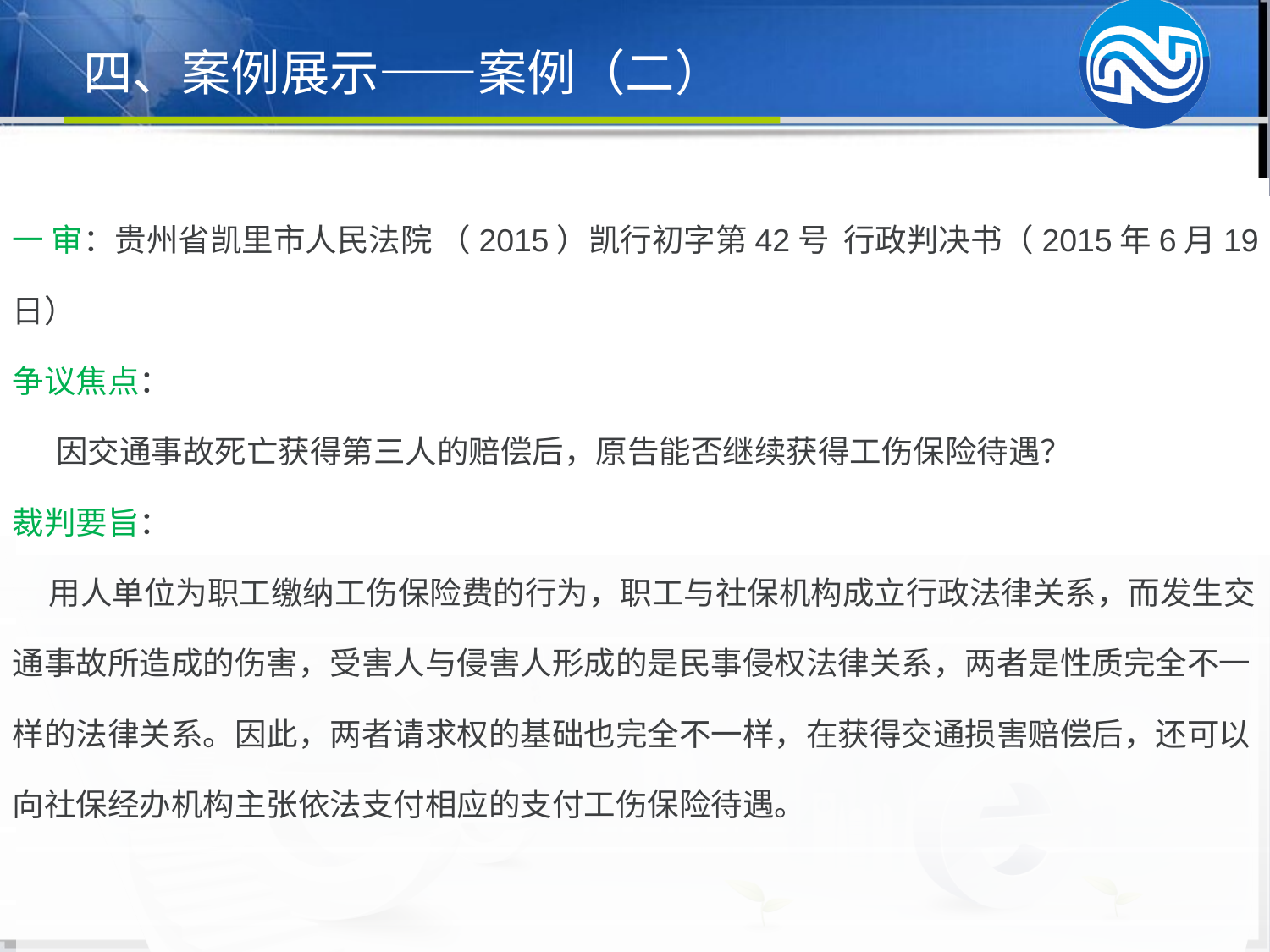

四、案例展示——案例（二）

一 审：贵州省凯里市人民法院 （2015）凯行初字第42号  行政判决书（2015年6月19日）
争议焦点：
     因交通事故死亡获得第三人的赔偿后，原告能否继续获得工伤保险待遇？
裁判要旨：
    用人单位为职工缴纳工伤保险费的行为，职工与社保机构成立行政法律关系，而发生交通事故所造成的伤害，受害人与侵害人形成的是民事侵权法律关系，两者是性质完全不一样的法律关系。因此，两者请求权的基础也完全不一样，在获得交通损害赔偿后，还可以向社保经办机构主张依法支付相应的支付工伤保险待遇。